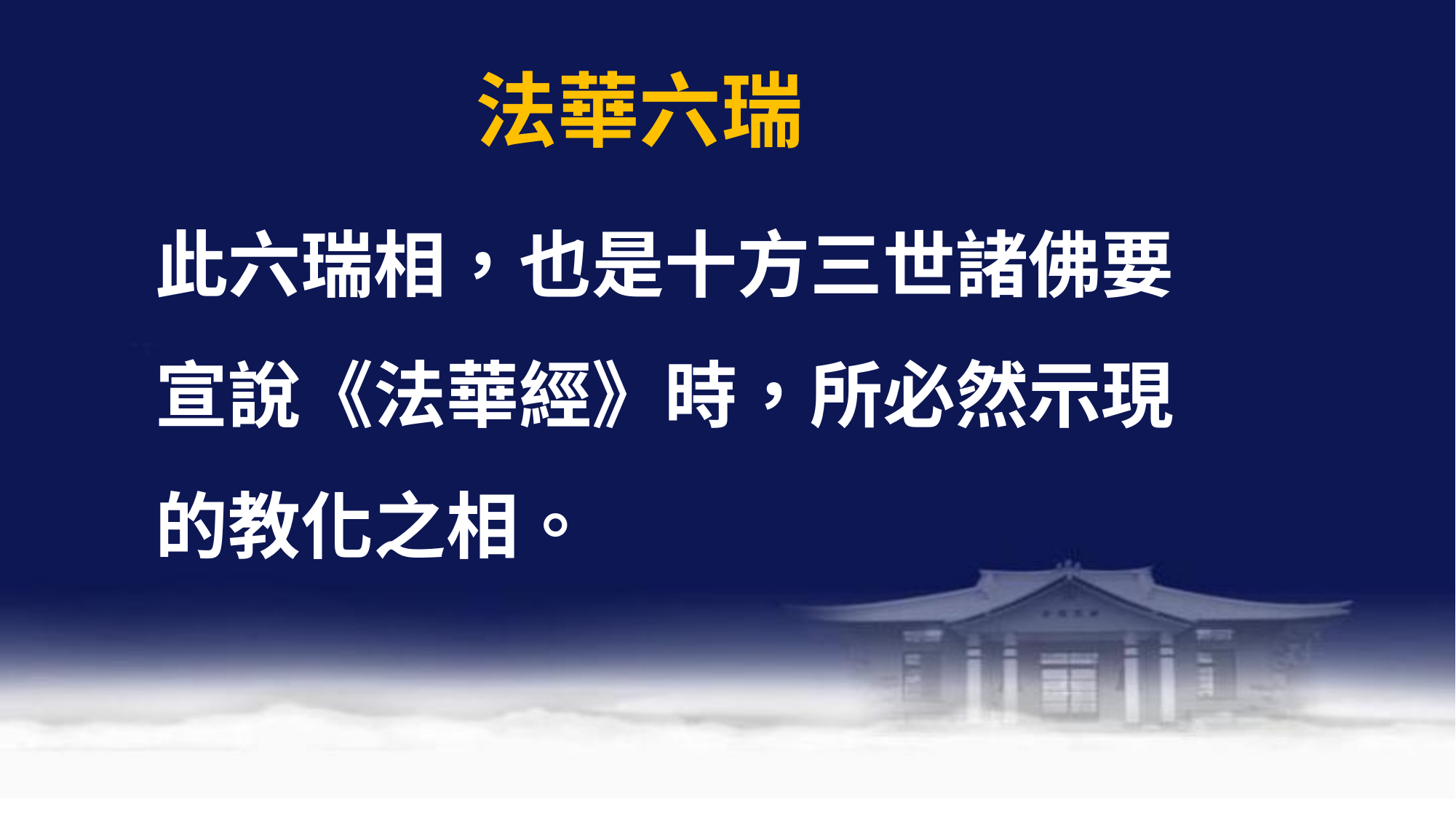

法華六瑞
此六瑞相，也是十方三世諸佛要宣說《法華經》時，所必然示現的教化之相。